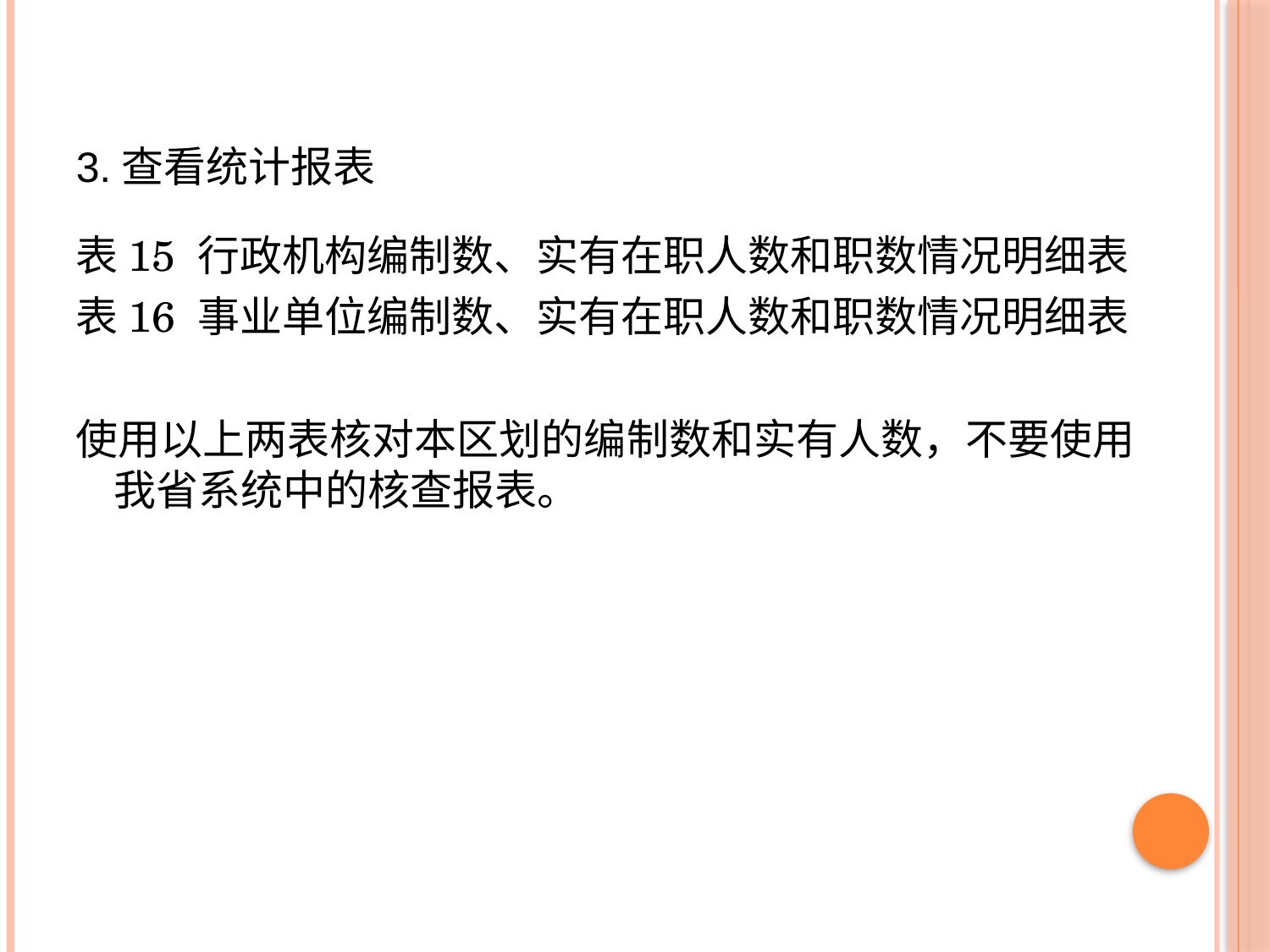

# 3.查看统计报表
表15 行政机构编制数、实有在职人数和职数情况明细表
表16 事业单位编制数、实有在职人数和职数情况明细表

使用以上两表核对本区划的编制数和实有人数，不要使用我省系统中的核查报表。